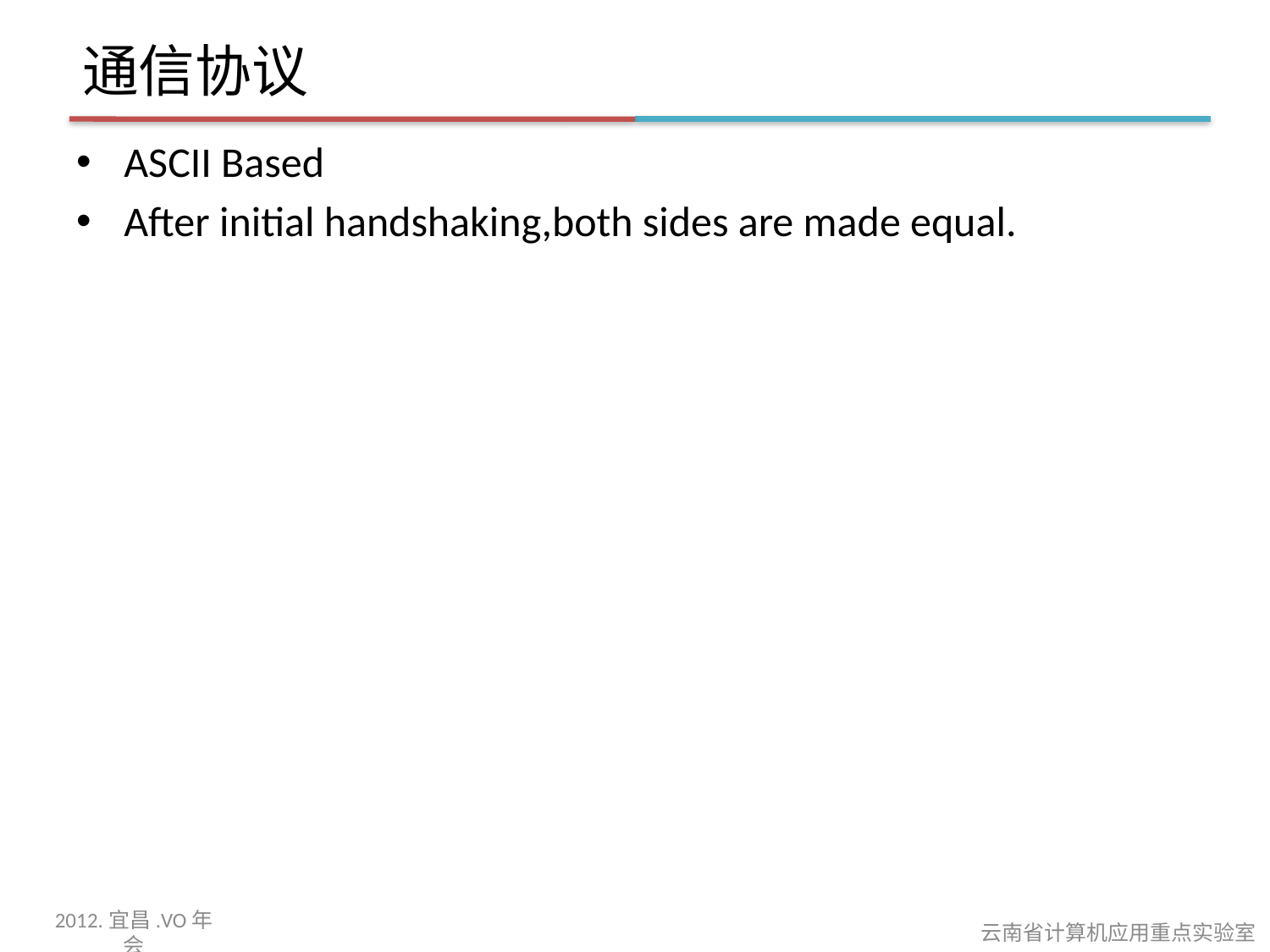

# 通信协议
ASCII Based
After initial handshaking,both sides are made equal.